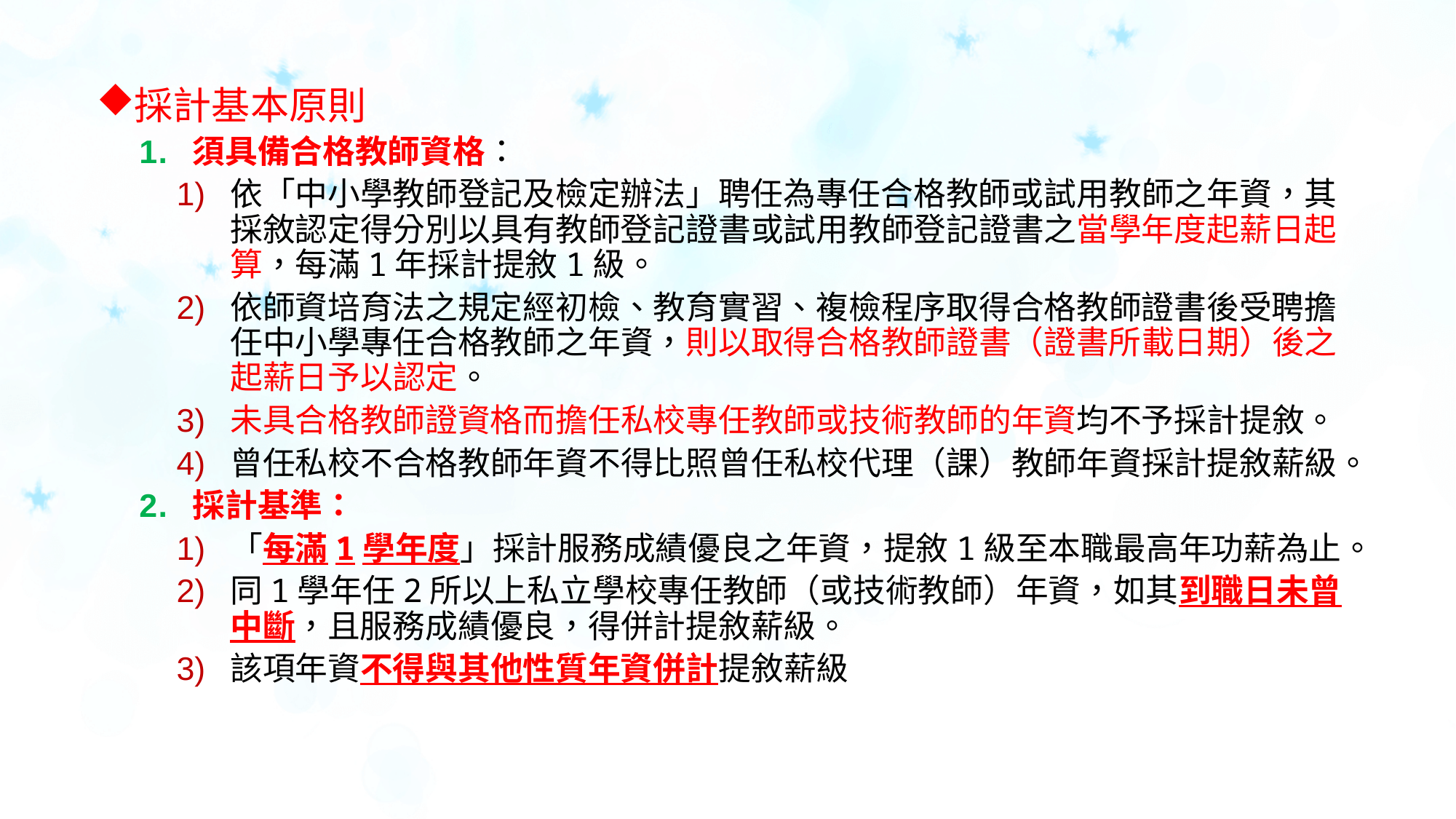

採計基本原則
須具備合格教師資格：
依「中小學教師登記及檢定辦法」聘任為專任合格教師或試用教師之年資，其採敘認定得分別以具有教師登記證書或試用教師登記證書之當學年度起薪日起算，每滿1年採計提敘1級。
依師資培育法之規定經初檢、教育實習、複檢程序取得合格教師證書後受聘擔任中小學專任合格教師之年資，則以取得合格教師證書（證書所載日期）後之起薪日予以認定。
未具合格教師證資格而擔任私校專任教師或技術教師的年資均不予採計提敘。
曾任私校不合格教師年資不得比照曾任私校代理（課）教師年資採計提敘薪級。
採計基準：
「每滿1學年度」採計服務成績優良之年資，提敘1級至本職最高年功薪為止。
同1學年任2所以上私立學校專任教師（或技術教師）年資，如其到職日未曾中斷，且服務成績優良，得併計提敘薪級。
該項年資不得與其他性質年資併計提敘薪級